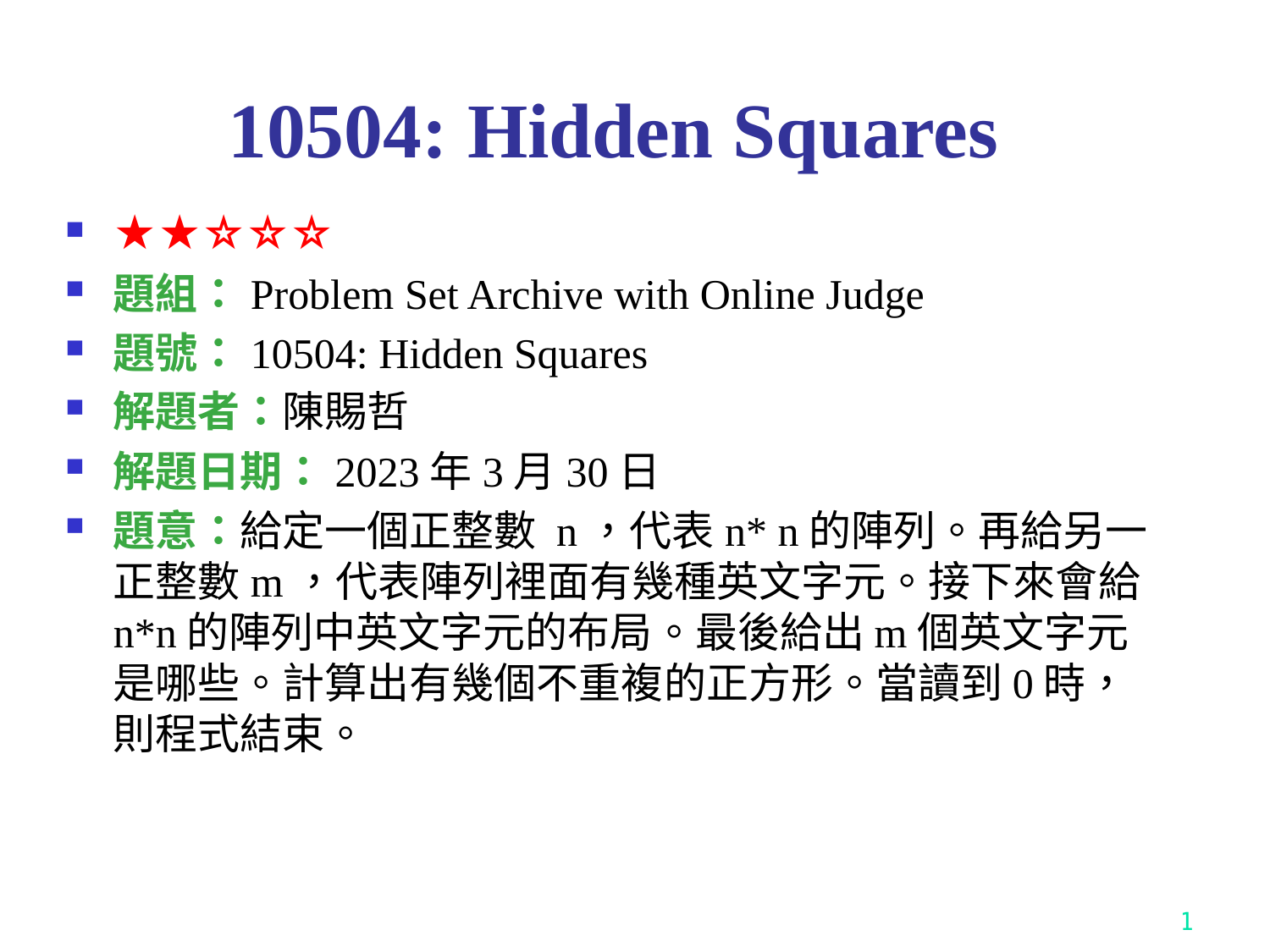

# 10504: Hidden Squares
★★☆☆☆
題組：Problem Set Archive with Online Judge
題號：10504: Hidden Squares
解題者：陳賜哲
解題日期：2023年3月30日
題意：給定一個正整數 n，代表n* n的陣列。再給另一正整數m，代表陣列裡面有幾種英文字元。接下來會給n*n的陣列中英文字元的布局。最後給出m個英文字元是哪些。計算出有幾個不重複的正方形。當讀到0時，則程式結束。

1